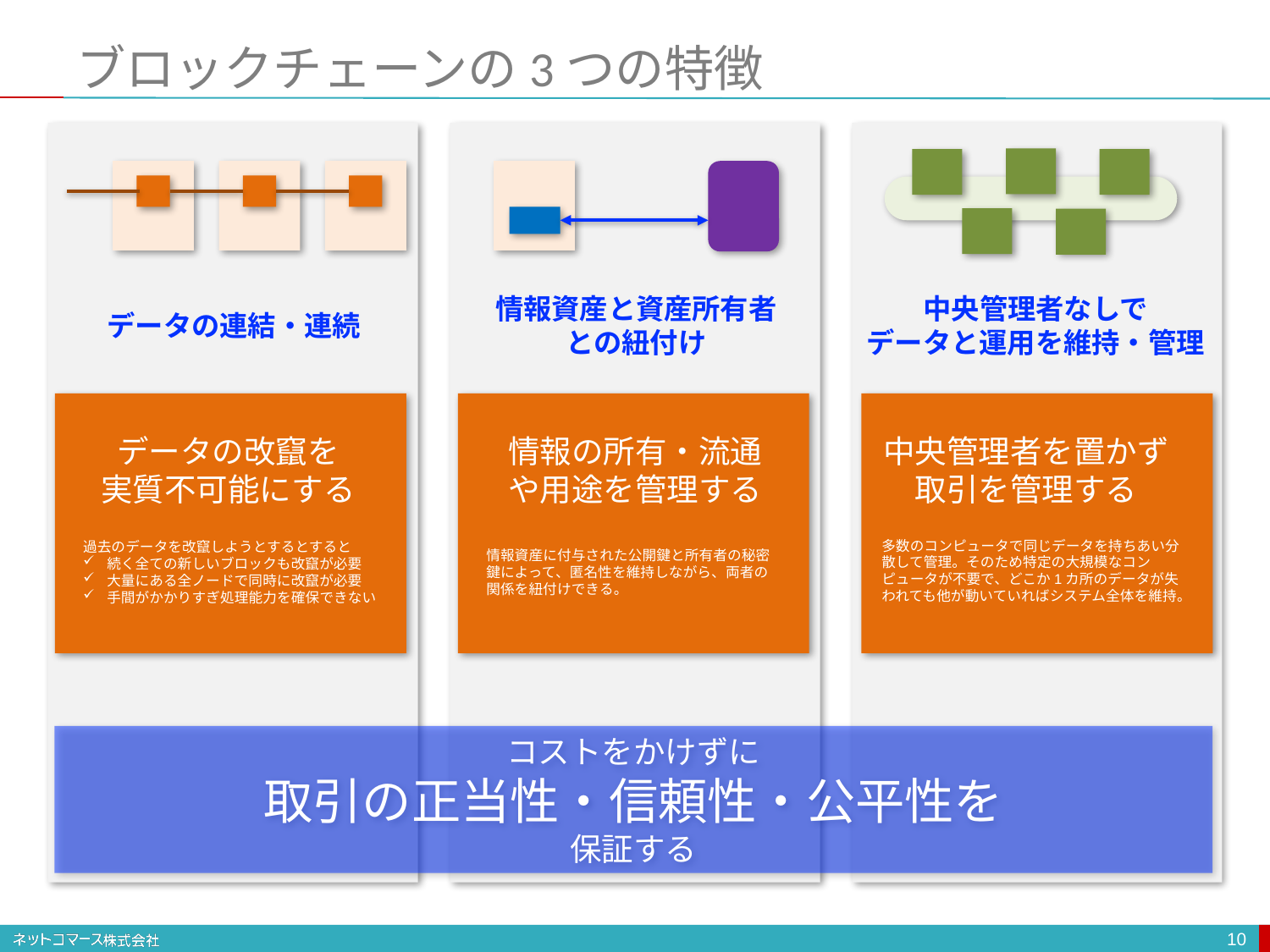

# ブロックチェーンの3つの特徴

情報資産と資産所有者
との紐付け
中央管理者なしで
データと運用を維持・管理
データの連結・連続

データの改竄を
実質不可能にする
中央管理者を置かず
取引を管理する
情報の所有・流通
や用途を管理する
多数のコンピュータで同じデータを持ちあい分散して管理。そのため特定の大規模なコンピュータが不要で、どこか1カ所のデータが失われても他が動いていればシステム全体を維持。
過去のデータを改竄しようとするとすると
続く全ての新しいブロックも改竄が必要
大量にある全ノードで同時に改竄が必要
手間がかかりすぎ処理能力を確保できない
情報資産に付与された公開鍵と所有者の秘密鍵によって、匿名性を維持しながら、両者の関係を紐付けできる。
コストをかけずに
取引の正当性・信頼性・公平性を
保証する
10